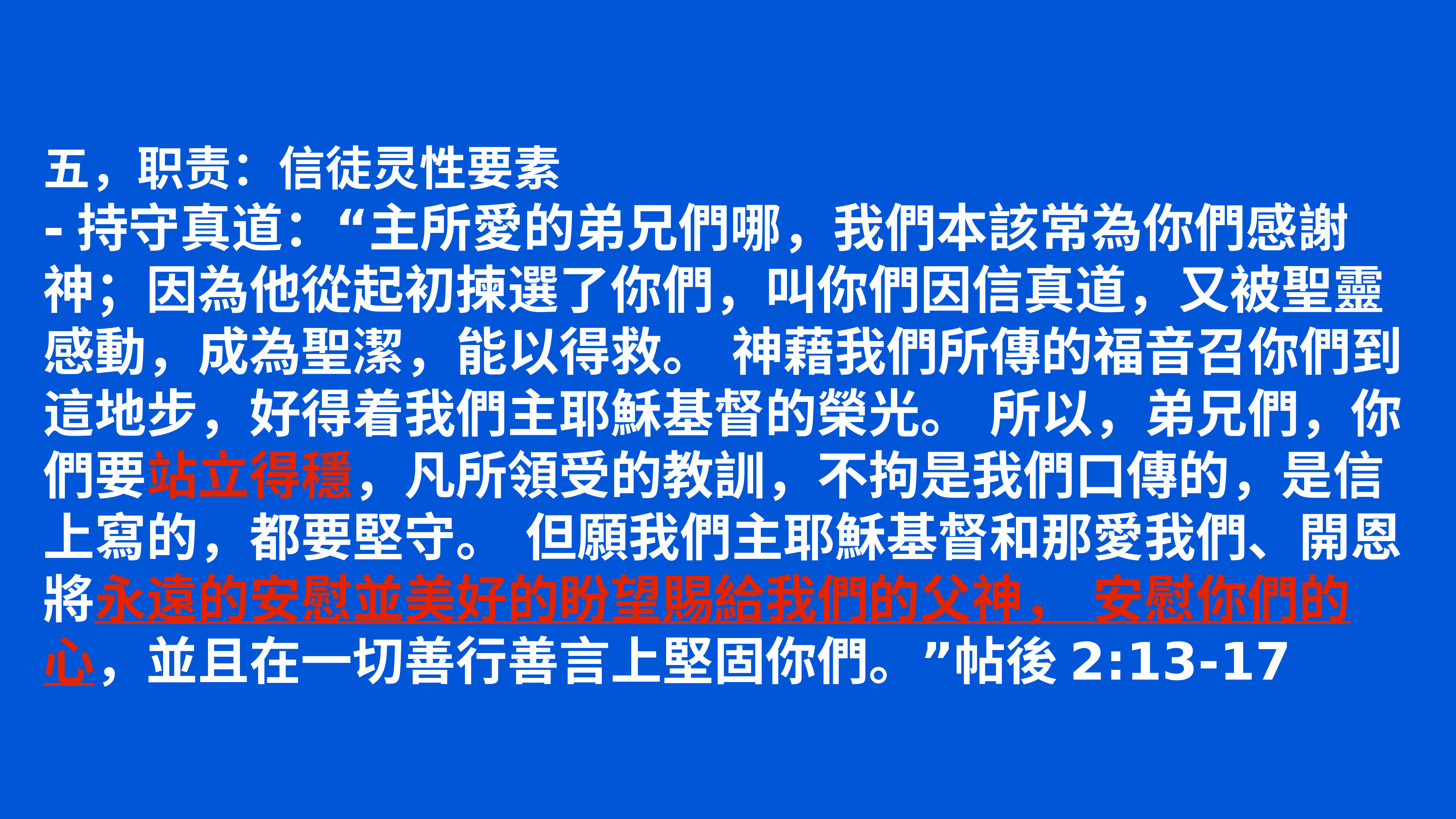

五，职责：信徒灵性要素
-持守真道：“主所愛的弟兄們哪，我們本該常為你們感謝神；因為他從起初揀選了你們，叫你們因信真道，又被聖靈感動，成為聖潔，能以得救。 神藉我們所傳的福音召你們到這地步，好得着我們主耶穌基督的榮光。 所以，弟兄們，你們要站立得穩，凡所領受的教訓，不拘是我們口傳的，是信上寫的，都要堅守。 但願我們主耶穌基督和那愛我們、開恩將永遠的安慰並美好的盼望賜給我們的父神， 安慰你們的心，並且在一切善行善言上堅固你們。”帖後2:13-17